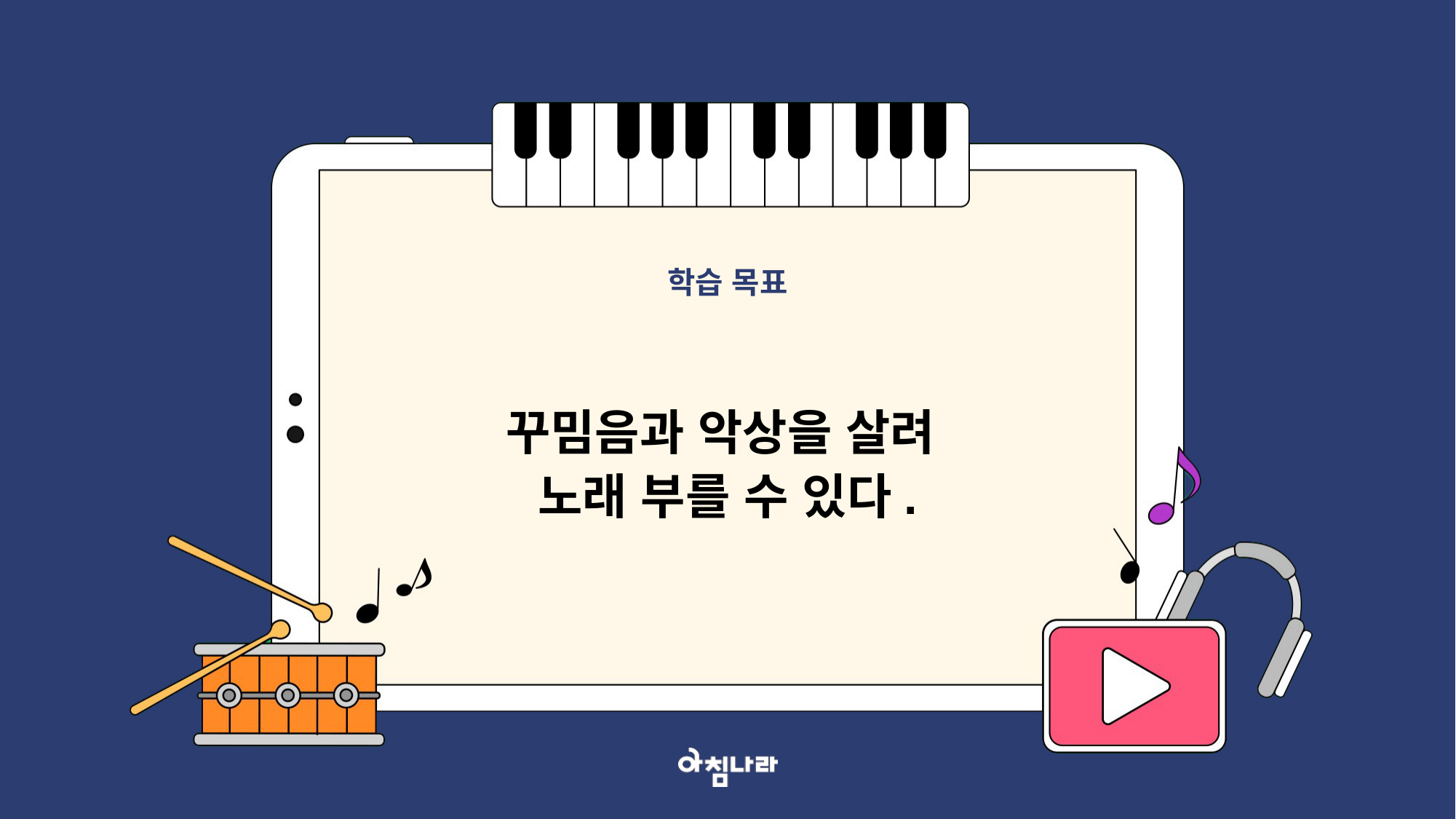

학습 목표
꾸밈음과 악상을 살려
노래 부를 수 있다.